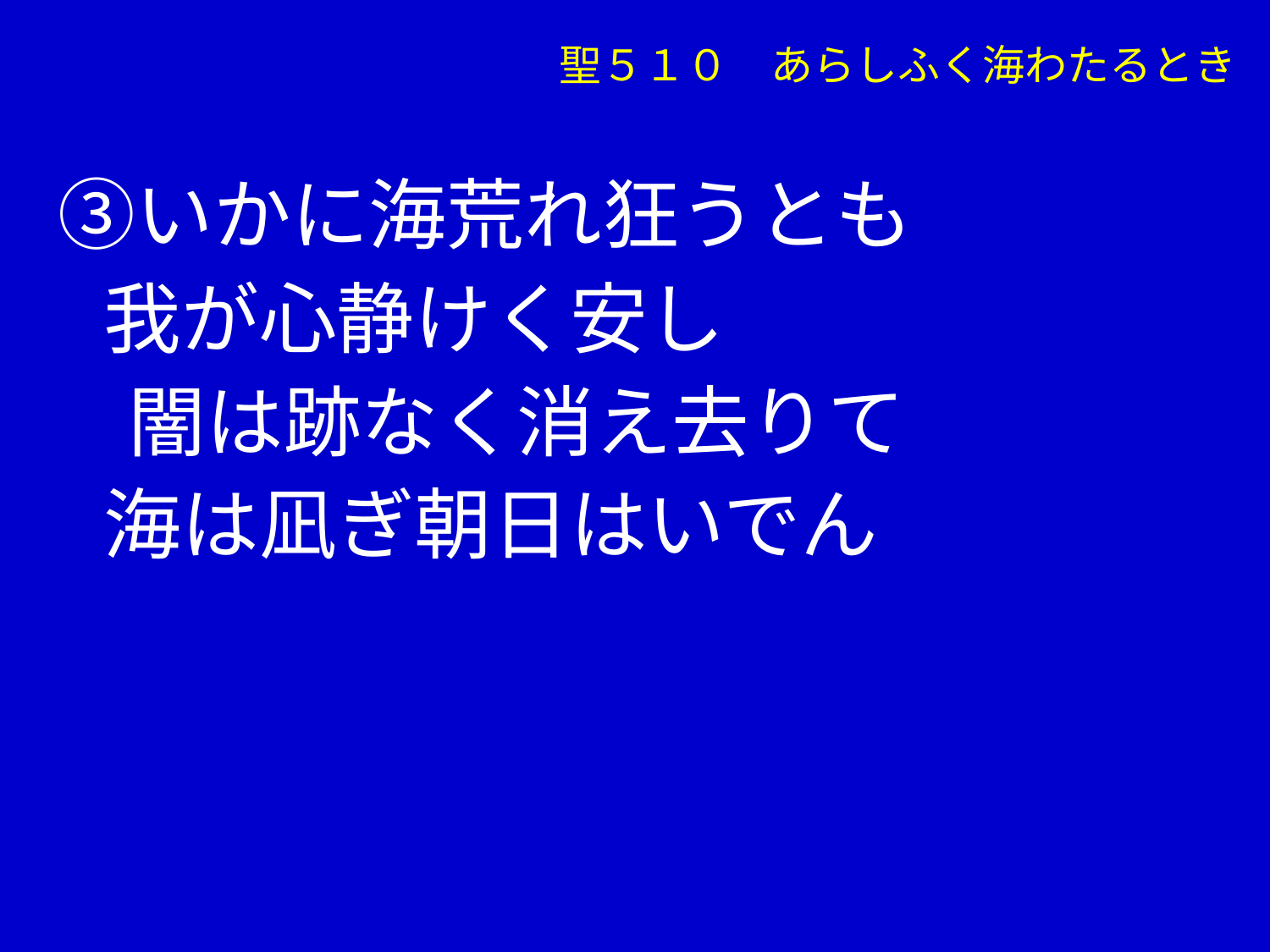

聖５１０　あらしふく海わたるとき
　③いかに海荒れ狂うとも
    我が心静けく安し
　  闇は跡なく消え去りて
    海は凪ぎ朝日はいでん